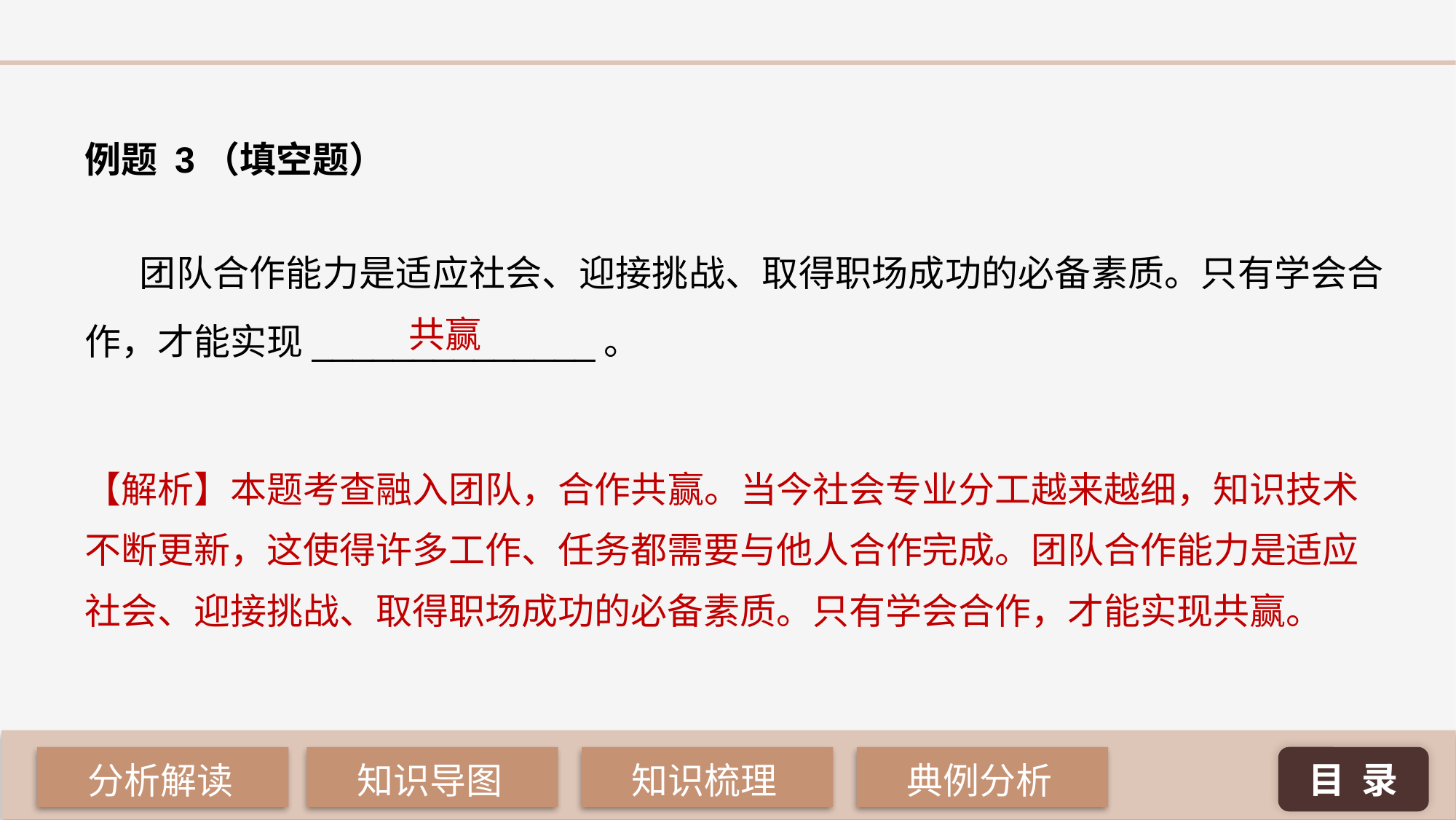

例题 3（填空题）
团队合作能力是适应社会、迎接挑战、取得职场成功的必备素质。只有学会合作，才能实现______________。
共赢
【解析】本题考查融入团队，合作共赢。当今社会专业分工越来越细，知识技术不断更新，这使得许多工作、任务都需要与他人合作完成。团队合作能力是适应社会、迎接挑战、取得职场成功的必备素质。只有学会合作，才能实现共赢。